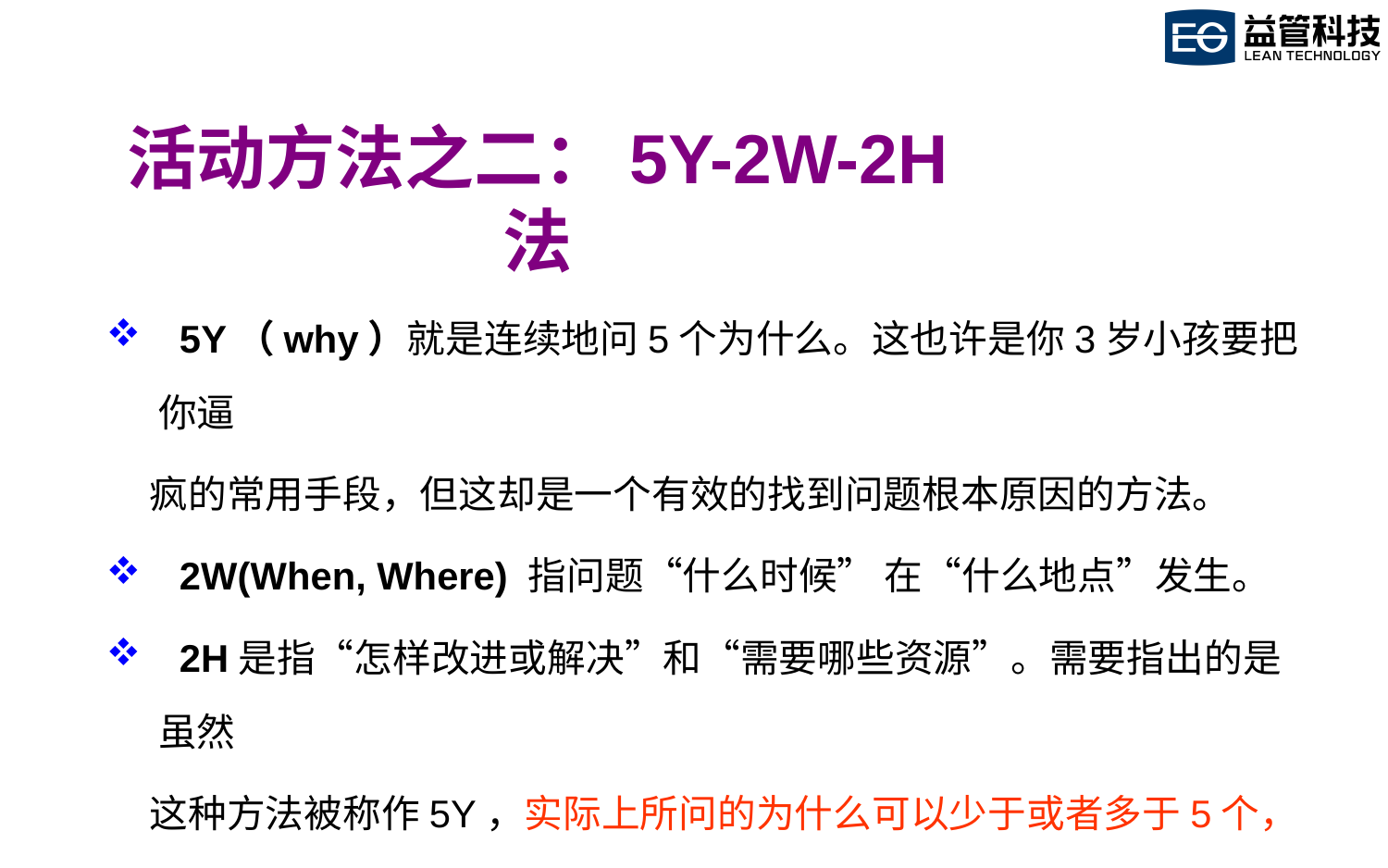

# 活动方法之二：5Y-2W-2H 法
  5Y（why）就是连续地问5个为什么。这也许是你3岁小孩要把你逼
    疯的常用手段，但这却是一个有效的找到问题根本原因的方法。
  2W(When, Where) 指问题“什么时候” 在“什么地点”发生。
  2H是指“怎样改进或解决”和“需要哪些资源”。需要指出的是虽然
    这种方法被称作5Y，实际上所问的为什么可以少于或者多于5个，
    一个原则就是直到找到可能的根本原因为止。